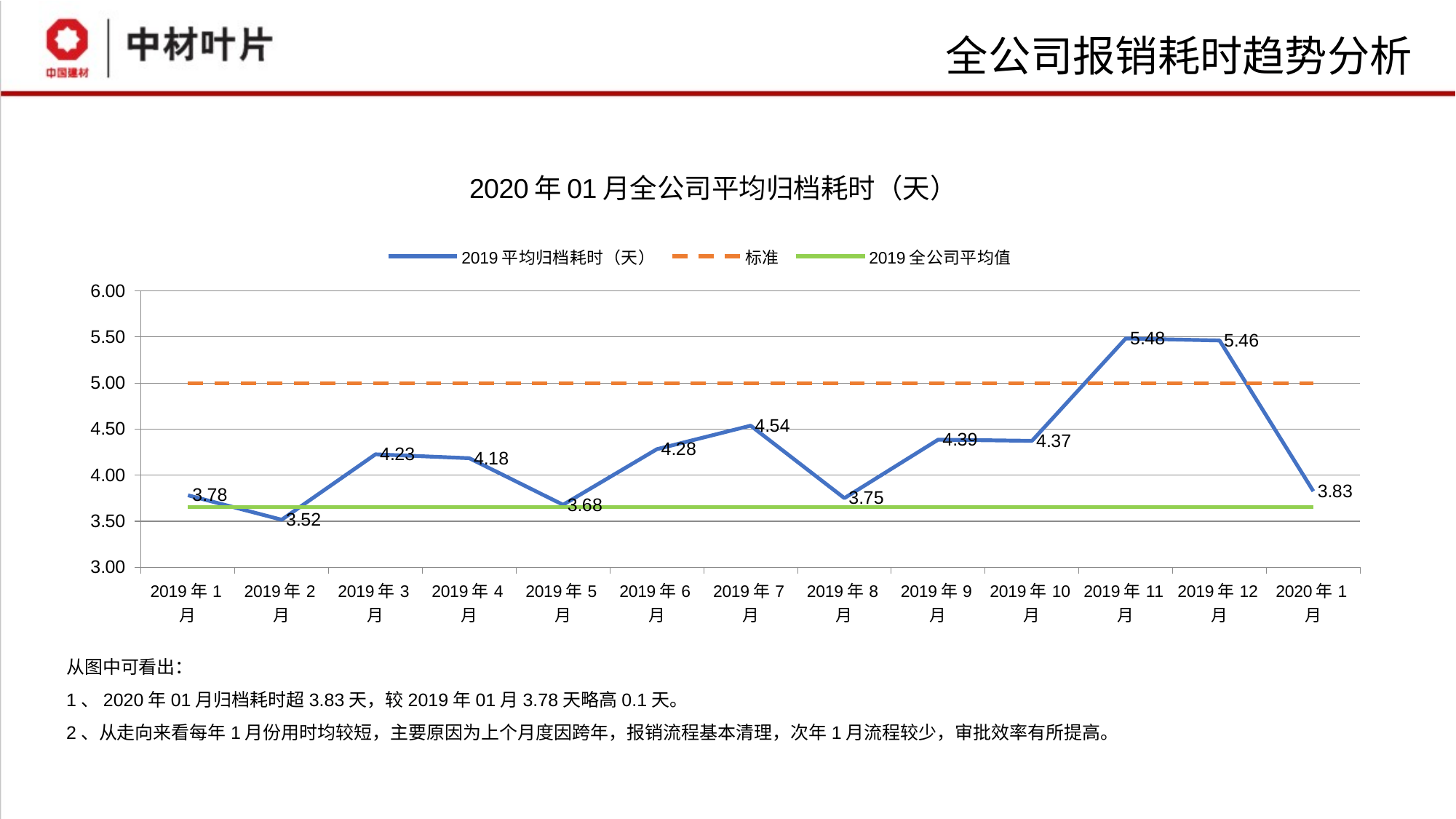

# 全公司报销耗时趋势分析

### Chart

| Category | 2019平均归档耗时（天） | 标准 | 2019全公司平均值 |
|---|---|---|---|
| 2019年1月 | 3.7815584584533135 | 5.0 | 3.6515162925920084 |
| 2019年2月 | 3.516364941970947 | 5.0 | 3.6515162925920084 |
| 2019年3月 | 4.226020431472737 | 5.0 | 3.6515162925920084 |
| 2019年4月 | 4.183534549712239 | 5.0 | 3.6515162925920084 |
| 2019年5月 | 3.6784811649223723 | 5.0 | 3.6515162925920084 |
| 2019年6月 | 4.281755558084536 | 5.0 | 3.6515162925920084 |
| 2019年7月 | 4.53683913281479 | 5.0 | 3.6515162925920084 |
| 2019年8月 | 3.750154466135491 | 5.0 | 3.6515162925920084 |
| 2019年9月 | 4.3853196880948 | 5.0 | 3.6515162925920084 |
| 2019年10月 | 4.372351307953308 | 5.0 | 3.6515162925920084 |
| 2019年11月 | 5.4839734261969575 | 5.0 | 3.6515162925920084 |
| 2019年12月 | 5.4613207997943505 | 5.0 | 3.6515162925920084 |
| 2020年1月 | 3.8256513751982877 | 5.0 | 3.6515162925920084 |
从图中可看出：
1、2020年01月归档耗时超3.83天，较2019年01月3.78天略高0.1天。
2、从走向来看每年1月份用时均较短，主要原因为上个月度因跨年，报销流程基本清理，次年1月流程较少，审批效率有所提高。